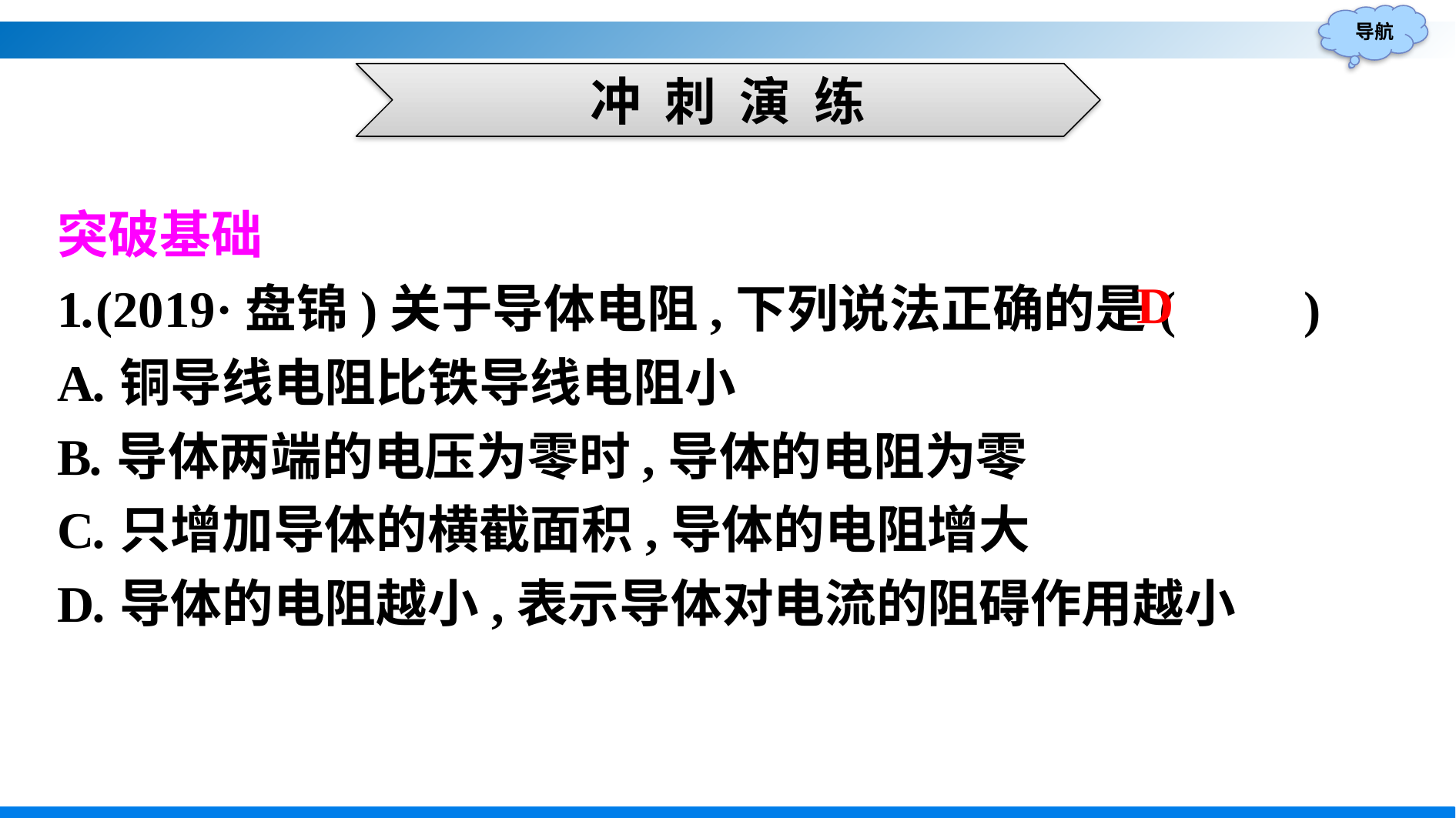

冲  刺  演  练
突破基础
1.(2019·盘锦)关于导体电阻,下列说法正确的是(　　)
A.铜导线电阻比铁导线电阻小
B.导体两端的电压为零时,导体的电阻为零
C.只增加导体的横截面积,导体的电阻增大
D.导体的电阻越小,表示导体对电流的阻碍作用越小
D